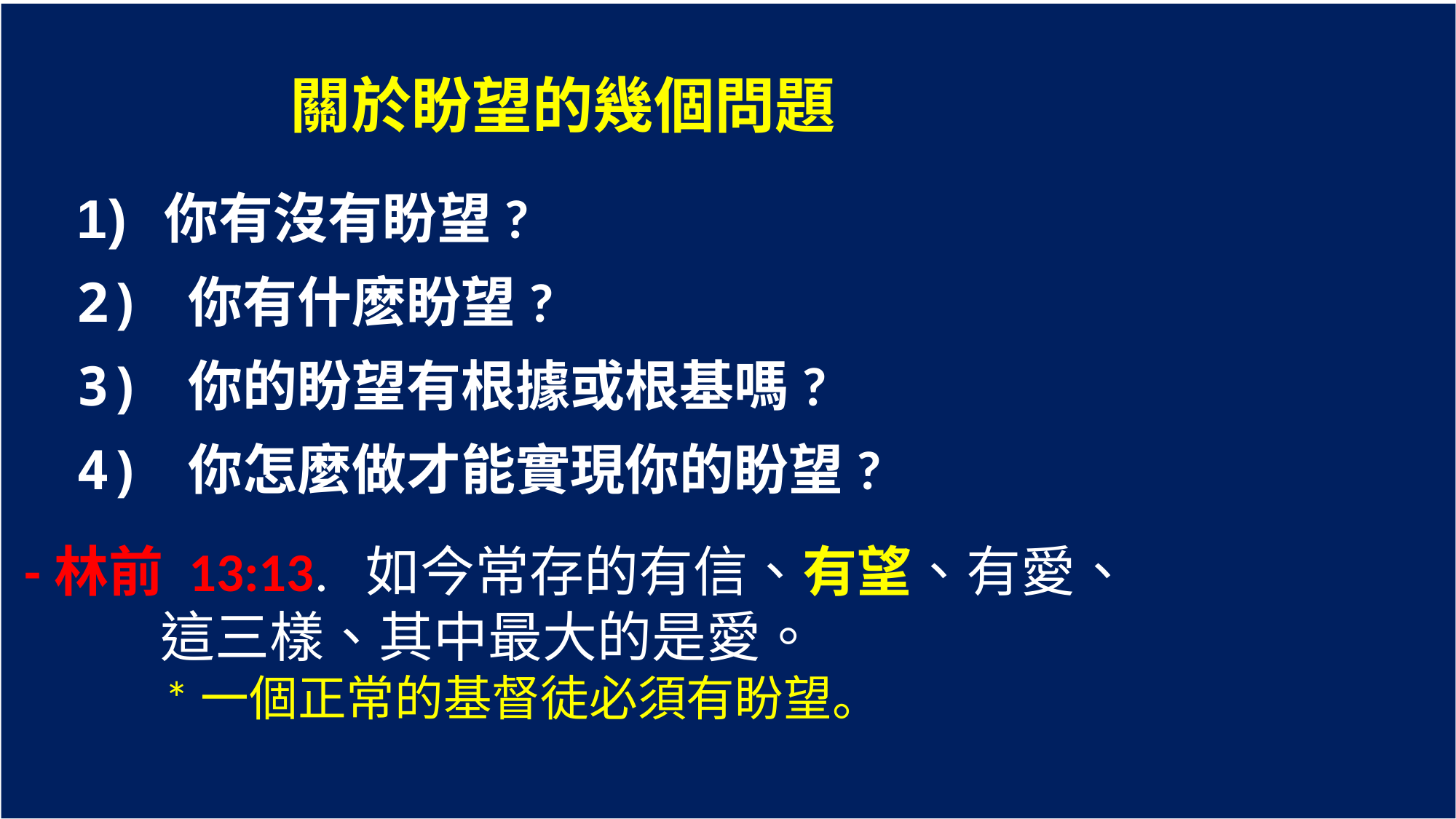

關於盼望的幾個問題

 你有沒有盼望?

2) 你有什麽盼望?

3) 你的盼望有根據或根基嗎?

4) 你怎麼做才能實現你的盼望?

 -林前 13:13.  如今常存的有信、有望、有愛、
                     這三樣、其中最大的是愛。
              *一個正常的基督徒必須有盼望。